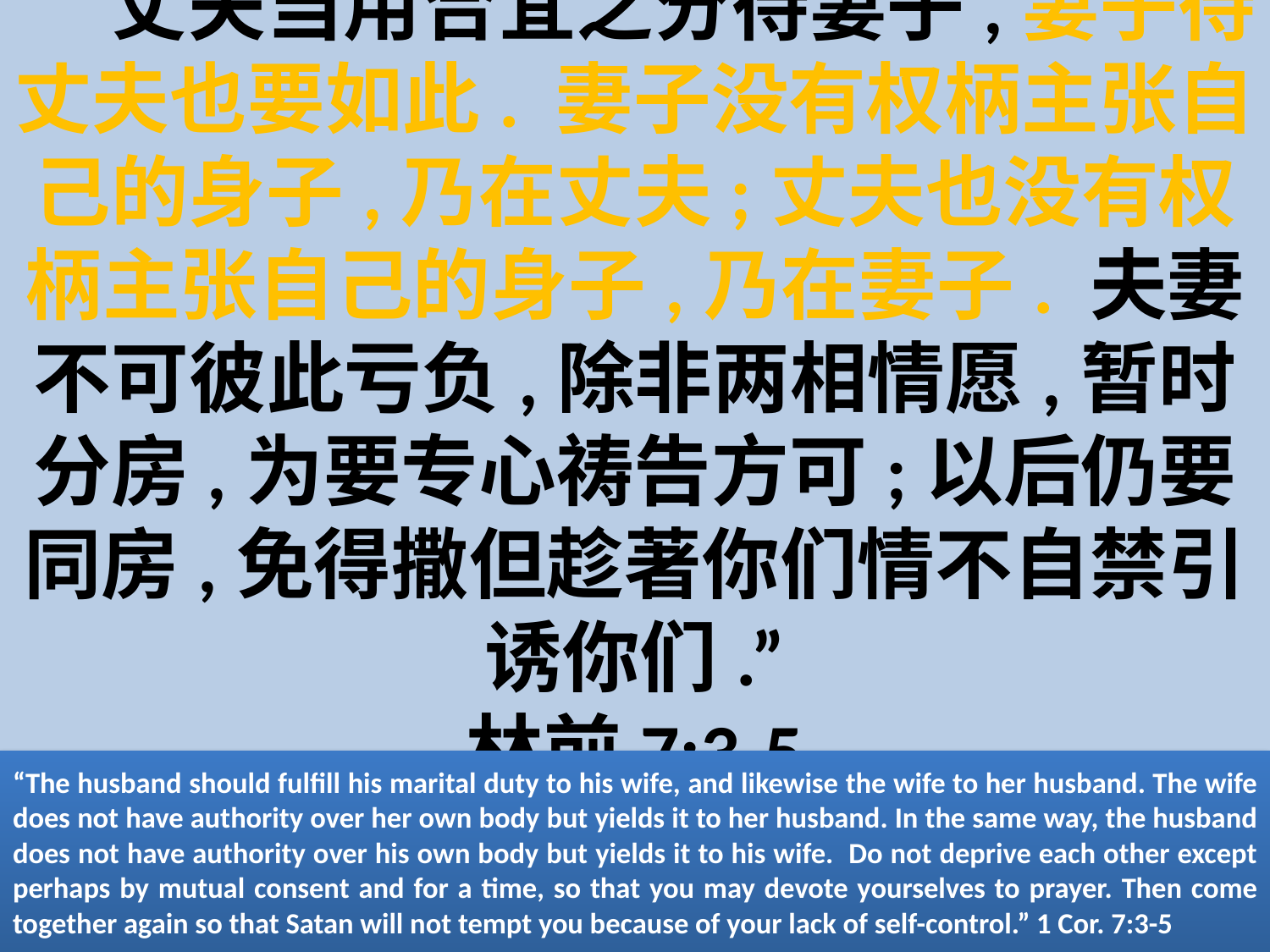

# “丈夫当用合宜之分待妻子,妻子待丈夫也要如此. 妻子没有权柄主张自己的身子,乃在丈夫;丈夫也没有权柄主张自己的身子,乃在妻子. 夫妻不可彼此亏负,除非两相情愿,暂时分房,为要专心祷告方可;以后仍要同房,免得撒但趁著你们情不自禁引诱你们.” 林前7:3-5
“The husband should fulfill his marital duty to his wife, and likewise the wife to her husband. The wife does not have authority over her own body but yields it to her husband. In the same way, the husband does not have authority over his own body but yields it to his wife.  Do not deprive each other except perhaps by mutual consent and for a time, so that you may devote yourselves to prayer. Then come together again so that Satan will not tempt you because of your lack of self-control.” 1 Cor. 7:3-5